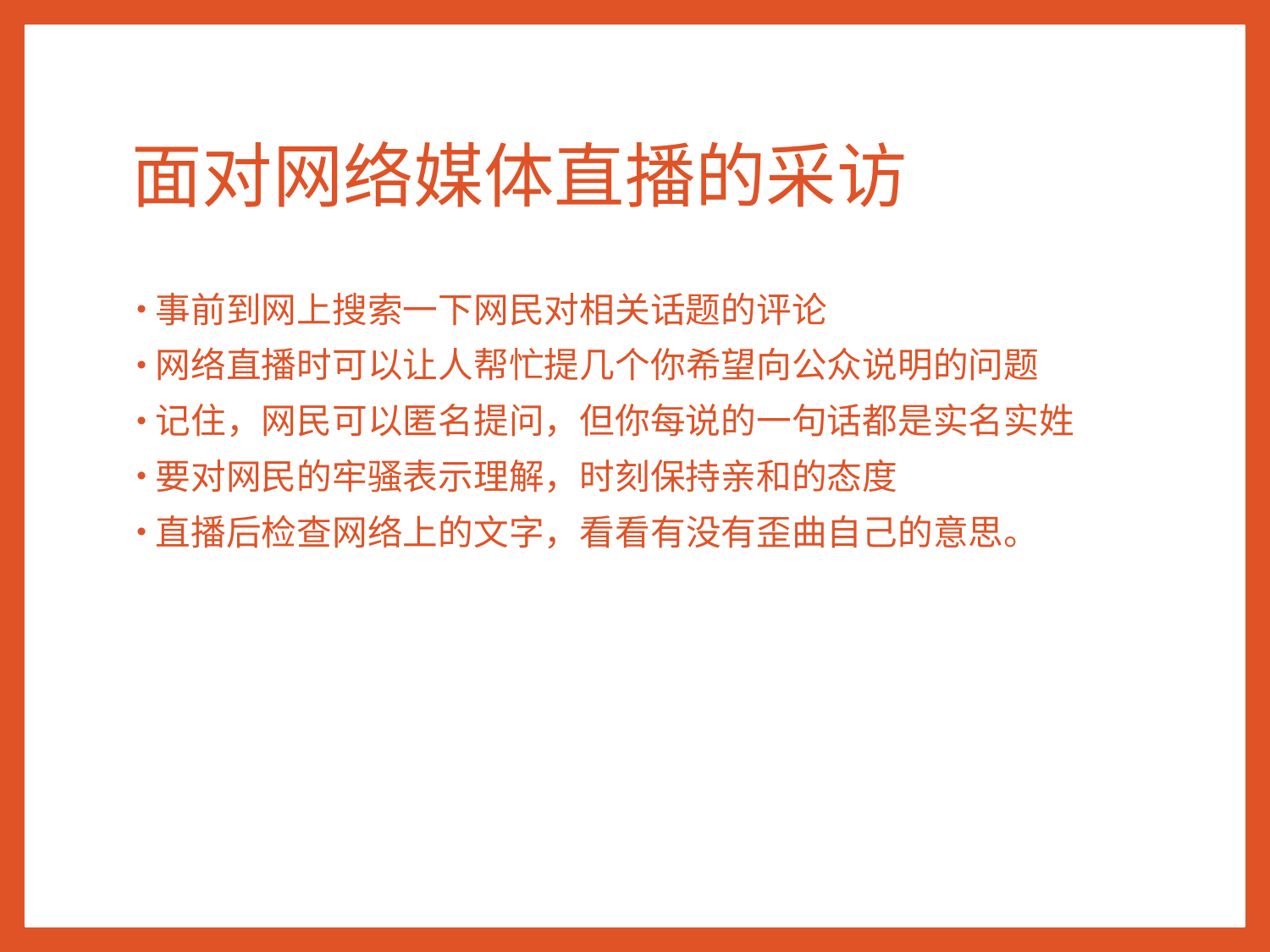

# 面对网络媒体直播的采访
事前到网上搜索一下网民对相关话题的评论
网络直播时可以让人帮忙提几个你希望向公众说明的问题
记住，网民可以匿名提问，但你每说的一句话都是实名实姓
要对网民的牢骚表示理解，时刻保持亲和的态度
直播后检查网络上的文字，看看有没有歪曲自己的意思。